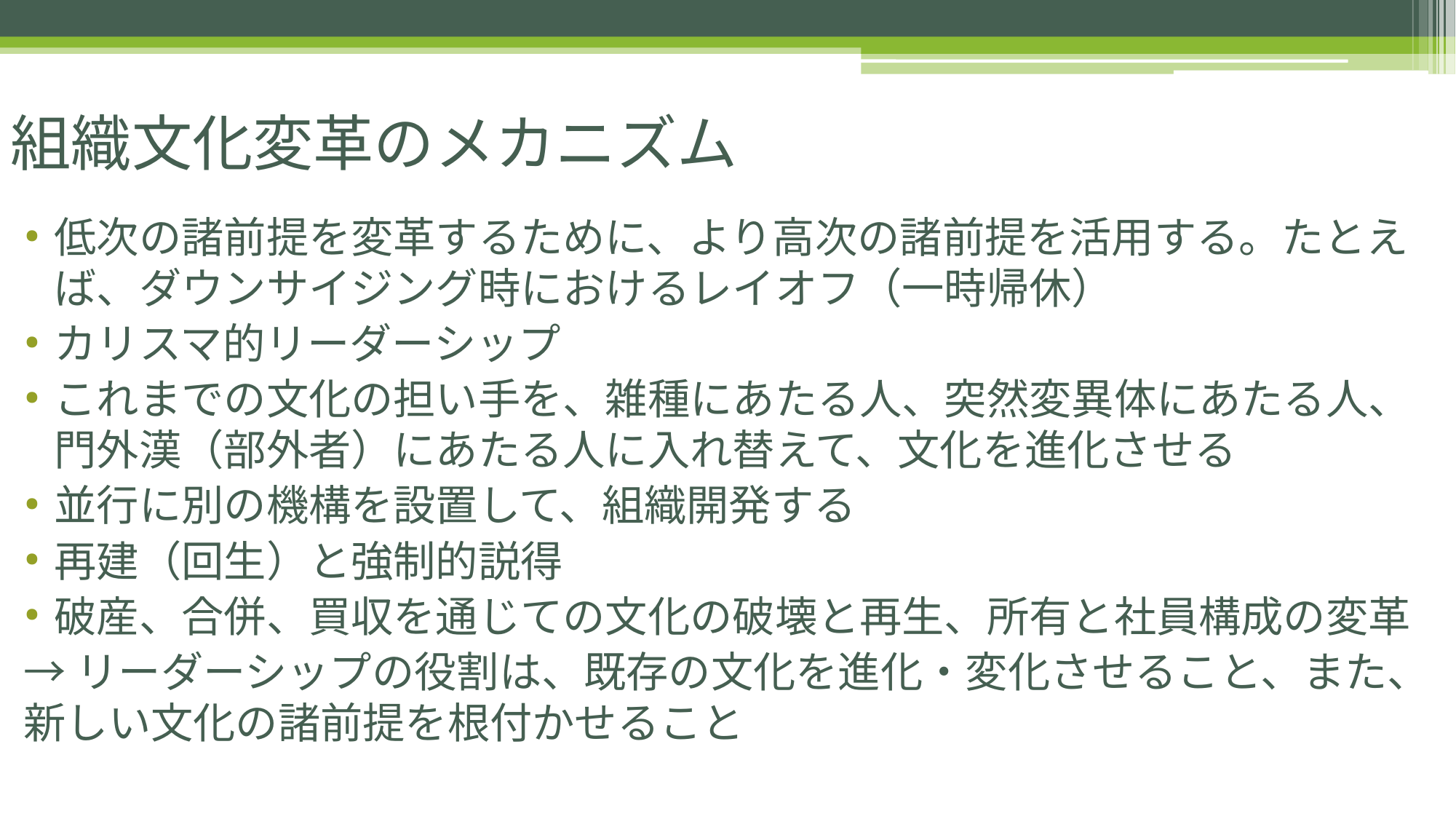

# 組織文化変革のメカニズム
低次の諸前提を変革するために、より高次の諸前提を活用する。たとえば、ダウンサイジング時におけるレイオフ（一時帰休）
カリスマ的リーダーシップ
これまでの文化の担い手を、雑種にあたる人、突然変異体にあたる人、門外漢（部外者）にあたる人に入れ替えて、文化を進化させる
並行に別の機構を設置して、組織開発する
再建（回生）と強制的説得
破産、合併、買収を通じての文化の破壊と再生、所有と社員構成の変革
→リーダーシップの役割は、既存の文化を進化・変化させること、また、新しい文化の諸前提を根付かせること